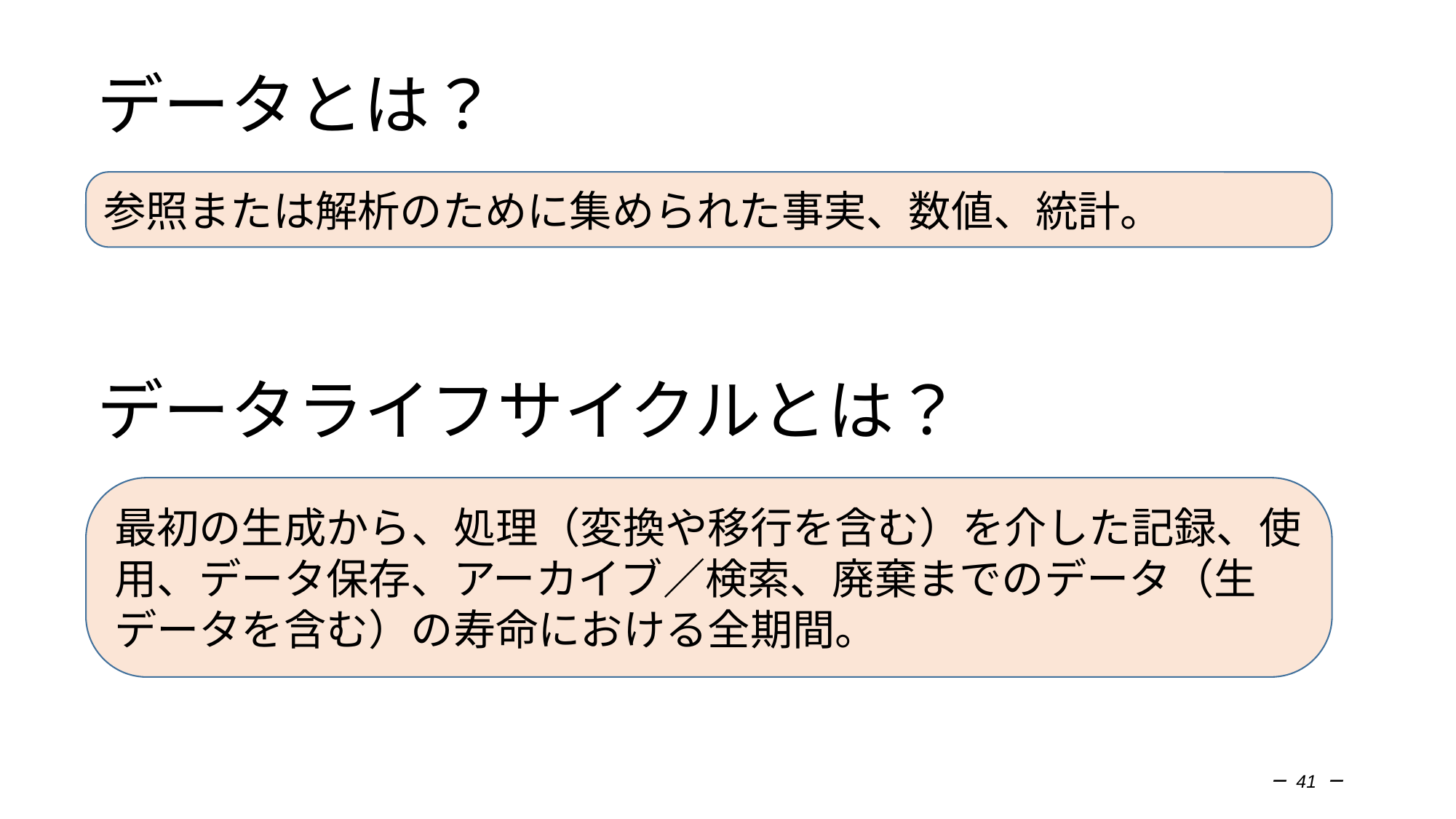

# データとは？
参照または解析のために集められた事実、数値、統計。
データライフサイクルとは？
最初の生成から、処理（変換や移行を含む）を介した記録、使用、データ保存、アーカイブ／検索、廃棄までのデータ（生データを含む）の寿命における全期間。
－ 41 －